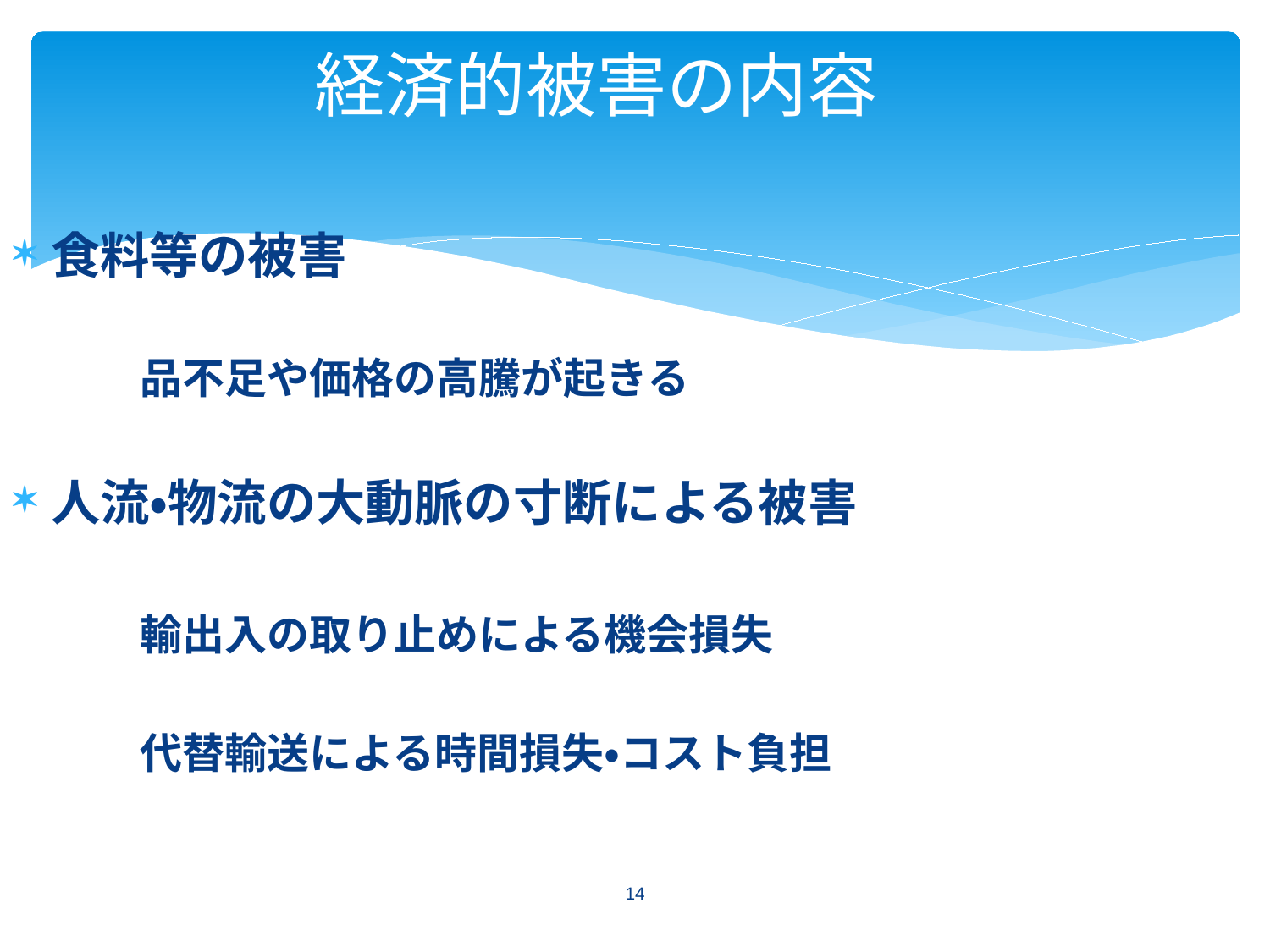

# 経済的被害の内容

食料等の被害

	品不足や価格の高騰が起きる

人流・物流の大動脈の寸断による被害

	輸出入の取り止めによる機会損失

	代替輸送による時間損失・コスト負担

14